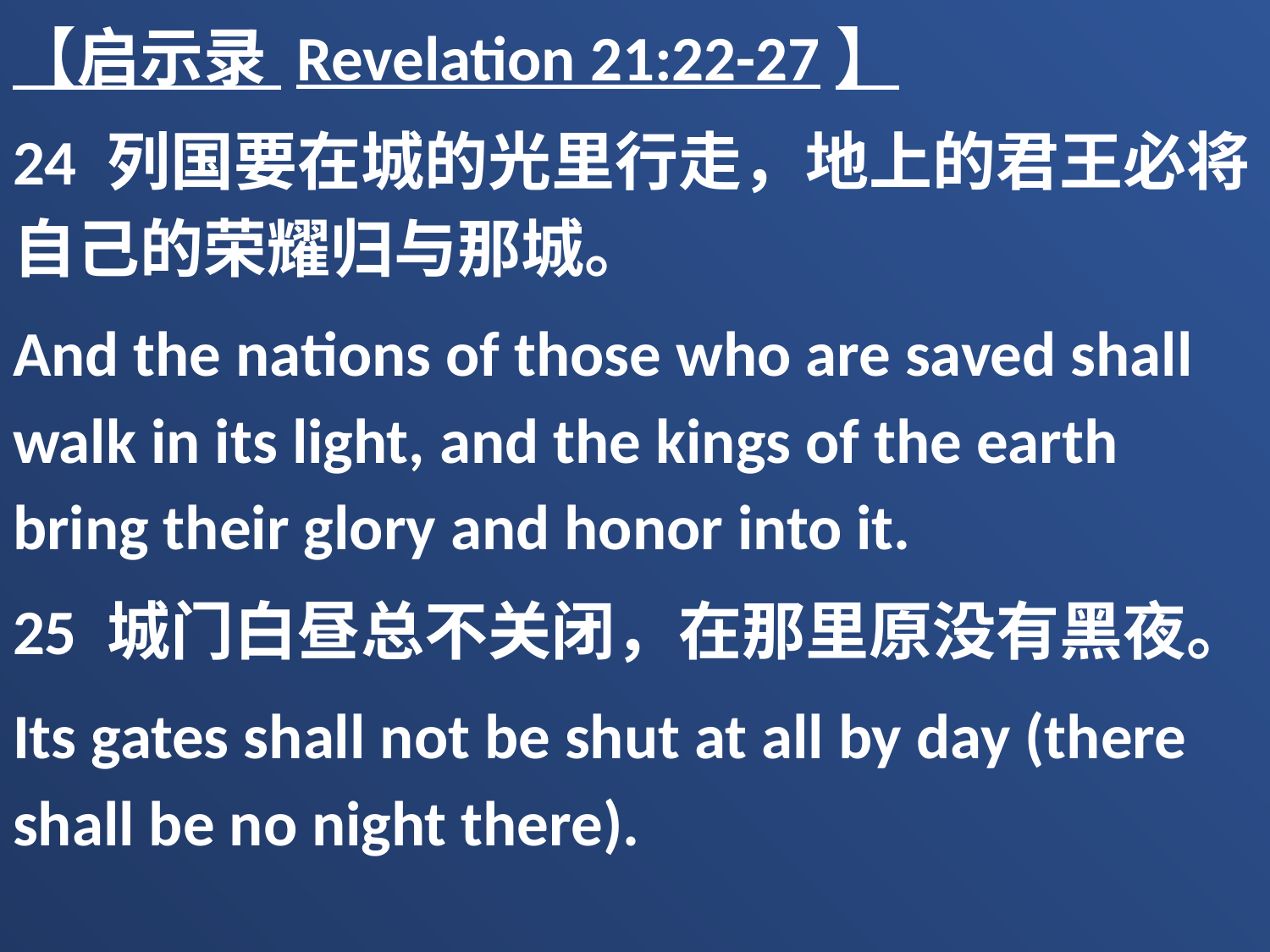

【启示录 Revelation 21:22-27】
24 列国要在城的光里行走，地上的君王必将自己的荣耀归与那城。
And the nations of those who are saved shall walk in its light, and the kings of the earth bring their glory and honor into it.
25 城门白昼总不关闭，在那里原没有黑夜。
Its gates shall not be shut at all by day (there shall be no night there).